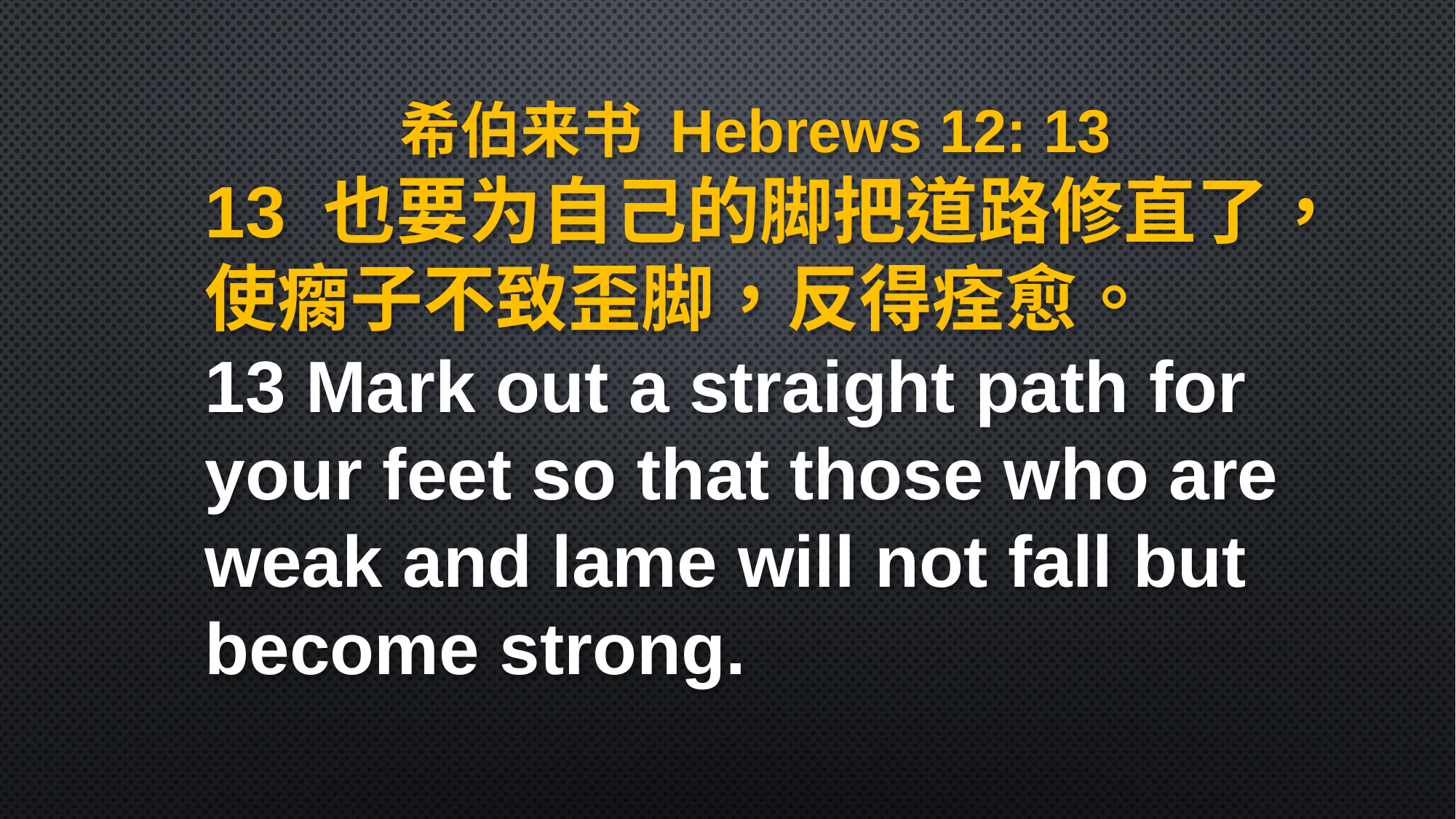

希伯来书 Hebrews 12: 13
13 也要为自己的脚把道路修直了，使瘸子不致歪脚，反得痊愈。
13 Mark out a straight path for your feet so that those who are weak and lame will not fall but become strong.